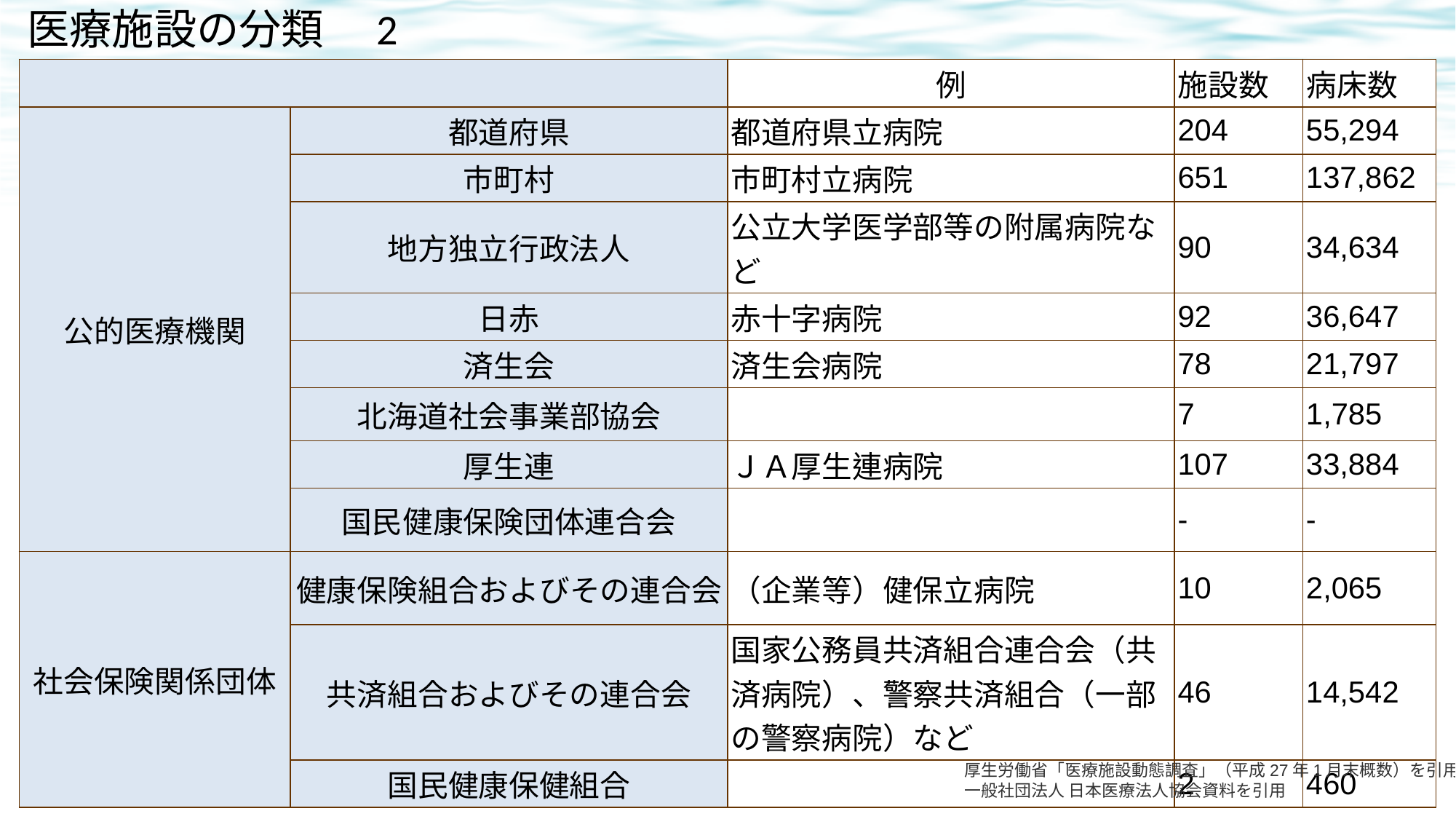

医療施設の分類　2
|  |  | 例 | 施設数 | 病床数 |
| --- | --- | --- | --- | --- |
| 公的医療機関 | 都道府県 | 都道府県立病院 | 204 | 55,294 |
|  | 市町村 | 市町村立病院 | 651 | 137,862 |
|  | 地方独立行政法人 | 公立大学医学部等の附属病院など | 90 | 34,634 |
|  | 日赤 | 赤十字病院 | 92 | 36,647 |
|  | 済生会 | 済生会病院 | 78 | 21,797 |
|  | 北海道社会事業部協会 |  | 7 | 1,785 |
|  | 厚生連 | ＪＡ厚生連病院 | 107 | 33,884 |
|  | 国民健康保険団体連合会 |  | - | - |
| 社会保険関係団体 | 健康保険組合およびその連合会 | （企業等）健保立病院 | 10 | 2,065 |
|  | 共済組合およびその連合会 | 国家公務員共済組合連合会（共済病院）、警察共済組合（一部の警察病院）など | 46 | 14,542 |
|  | 国民健康保健組合 |  | 2 | 460 |
厚生労働省「医療施設動態調査」（平成27年1月末概数）を引用・改変
一般社団法人 日本医療法人協会資料を引用